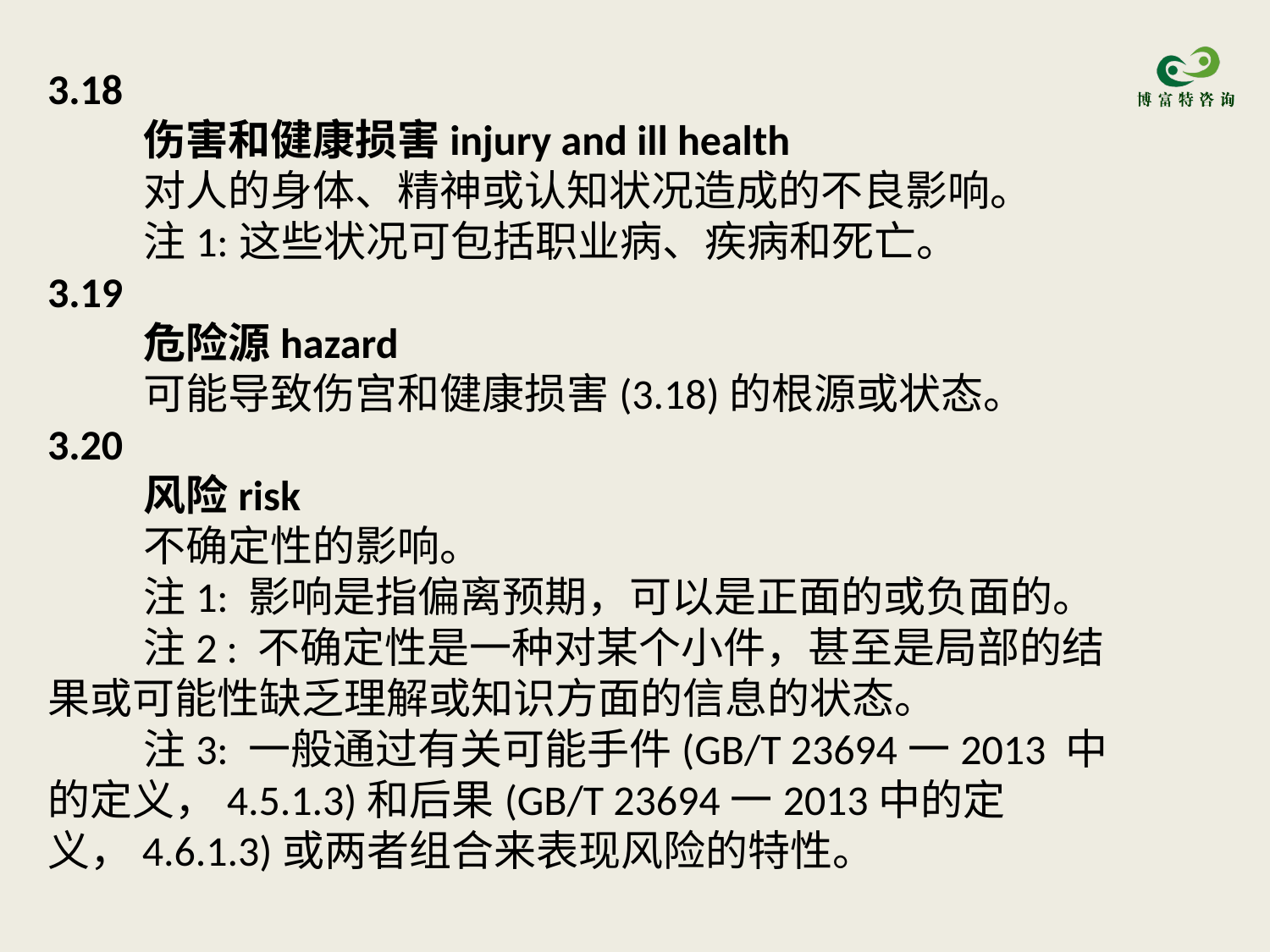

3.18
         伤害和健康损害injury and ill health
         对人的身体、精神或认知状况造成的不良影响。
         注1:这些状况可包括职业病、疾病和死亡。
3.19
         危险源hazard
         可能导致伤宫和健康损害(3.18)的根源或状态。
3.20
         风险risk
         不确定性的影响。
         注1: 影响是指偏离预期，可以是正面的或负面的。
         注2 : 不确定性是一种对某个小件，甚至是局部的结果或可能性缺乏理解或知识方面的信息的状态。
         注3: 一般通过有关可能手件(GB/T 23694一2013 中的定义，4.5.1.3)和后果(GB/T 23694一2013中的定义，4.6.1.3)或两者组合来表现风险的特性。